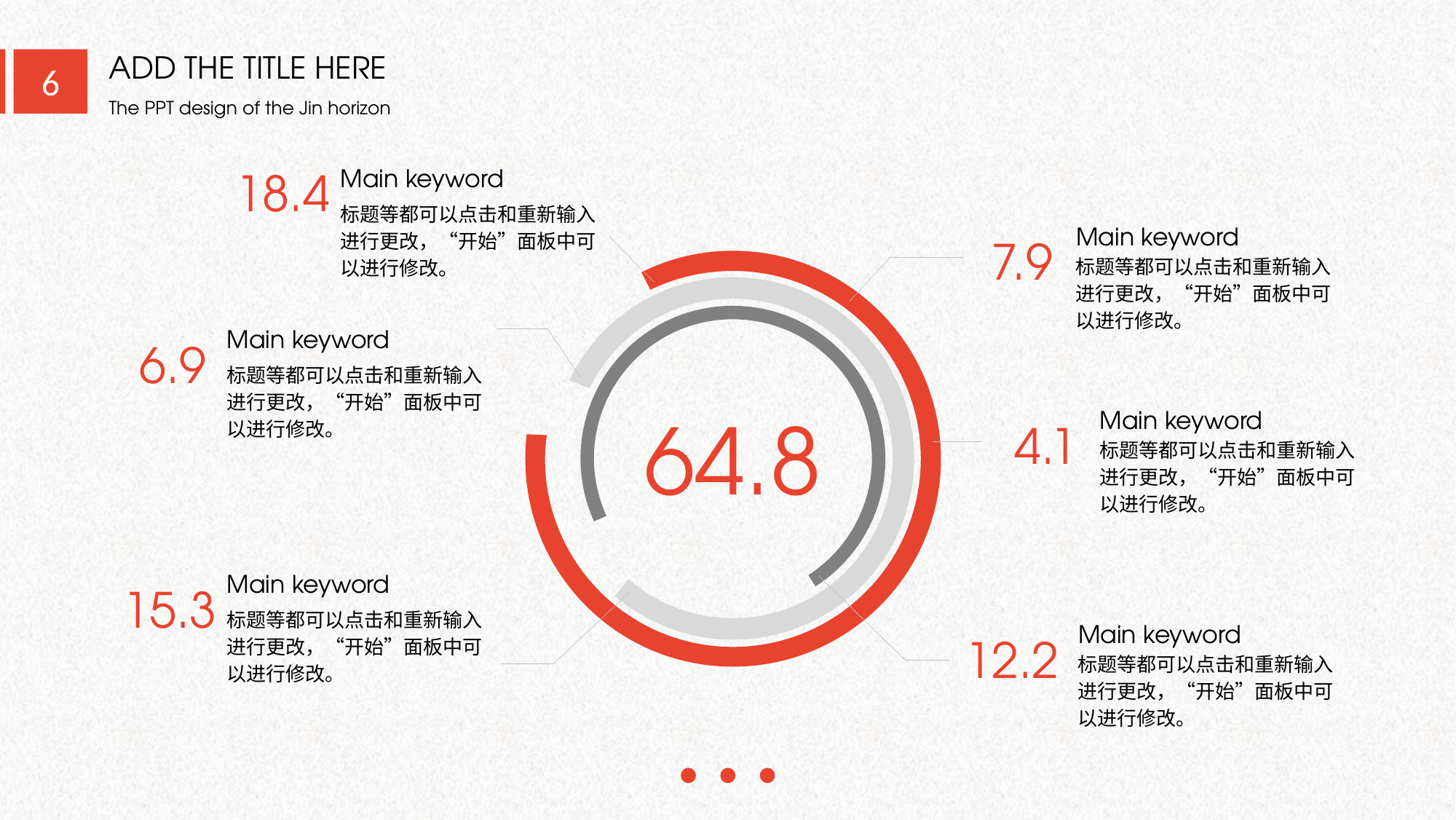

18.4
Main keyword
标题等都可以点击和重新输入进行更改，“开始”面板中可以进行修改。
Main keyword
7.9

标题等都可以点击和重新输入进行更改，“开始”面板中可以进行修改。

Main keyword

6.9
标题等都可以点击和重新输入进行更改，“开始”面板中可以进行修改。
Main keyword
64.8
4.1
标题等都可以点击和重新输入进行更改，“开始”面板中可以进行修改。

Main keyword
15.3

标题等都可以点击和重新输入进行更改，“开始”面板中可以进行修改。
Main keyword
12.2
标题等都可以点击和重新输入进行更改，“开始”面板中可以进行修改。